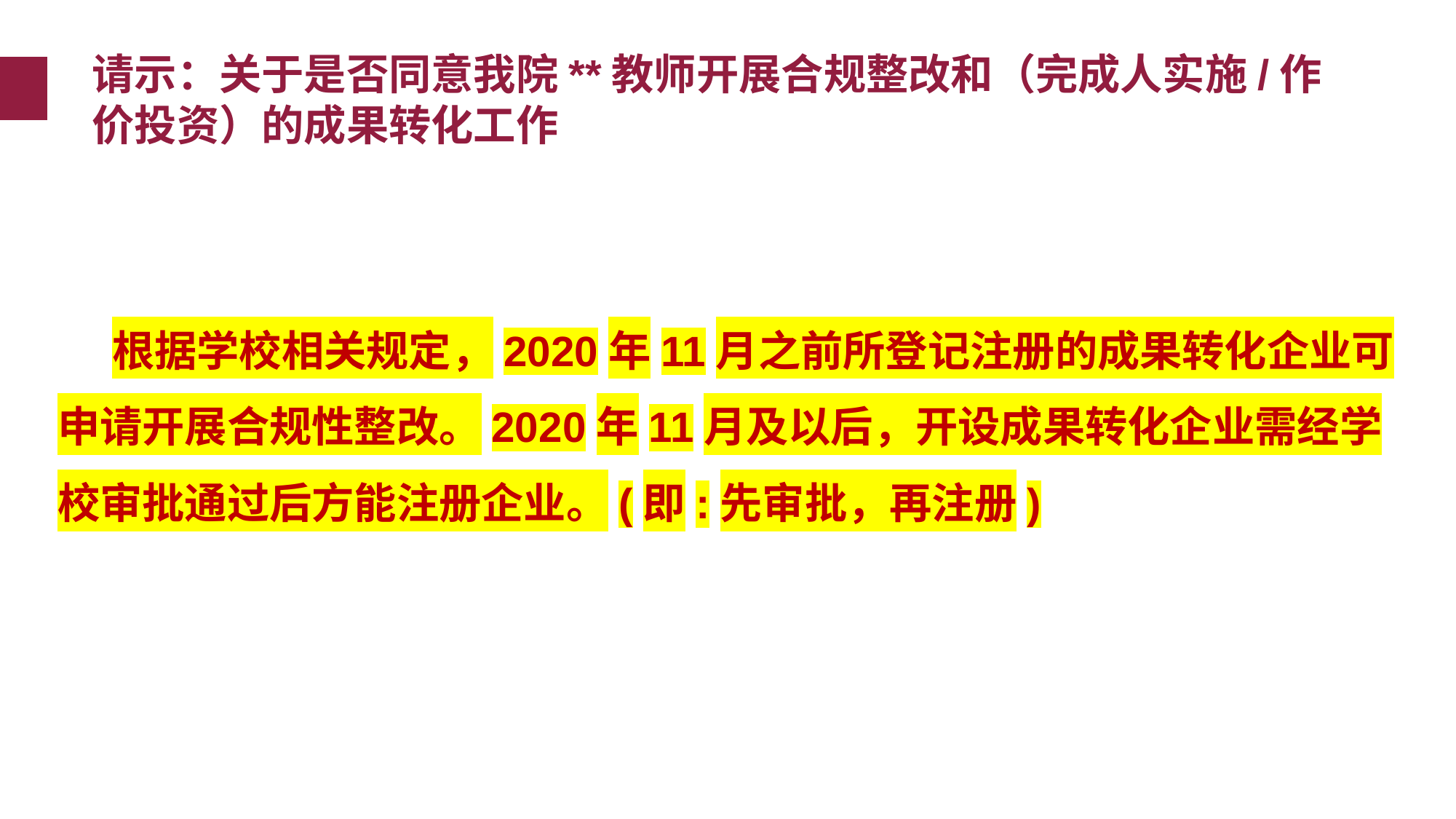

请示：关于是否同意我院**教师开展合规整改和（完成人实施/作价投资）的成果转化工作

根据学校相关规定，2020年11月之前所登记注册的成果转化企业可申请开展合规性整改。2020年11月及以后，开设成果转化企业需经学校审批通过后方能注册企业。(即:先审批，再注册)